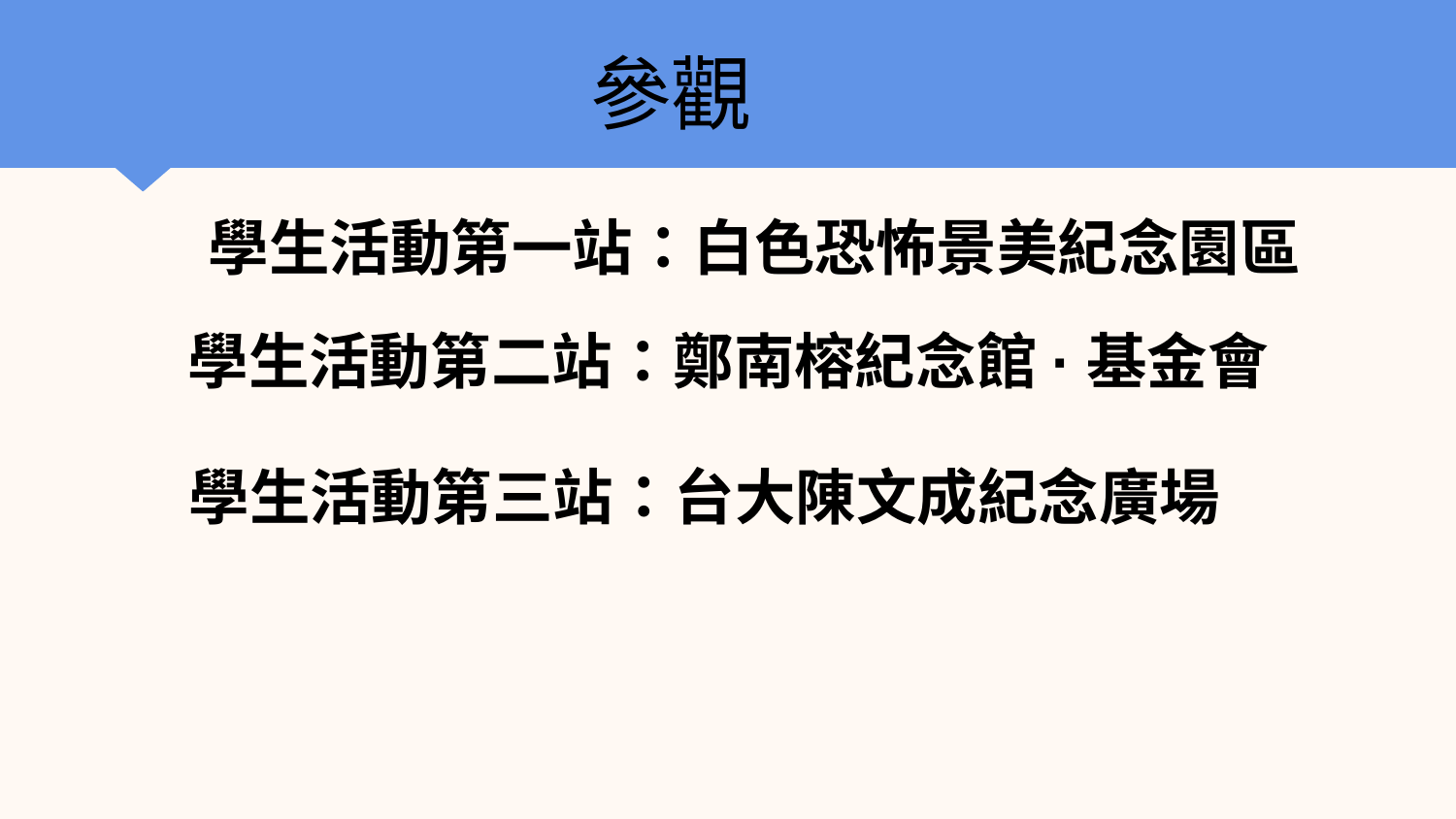

參觀
# 學生活動第一站：白色恐怖景美紀念園區
學生活動第二站：鄭南榕紀念館·基金會
學生活動第三站：台大陳文成紀念廣場